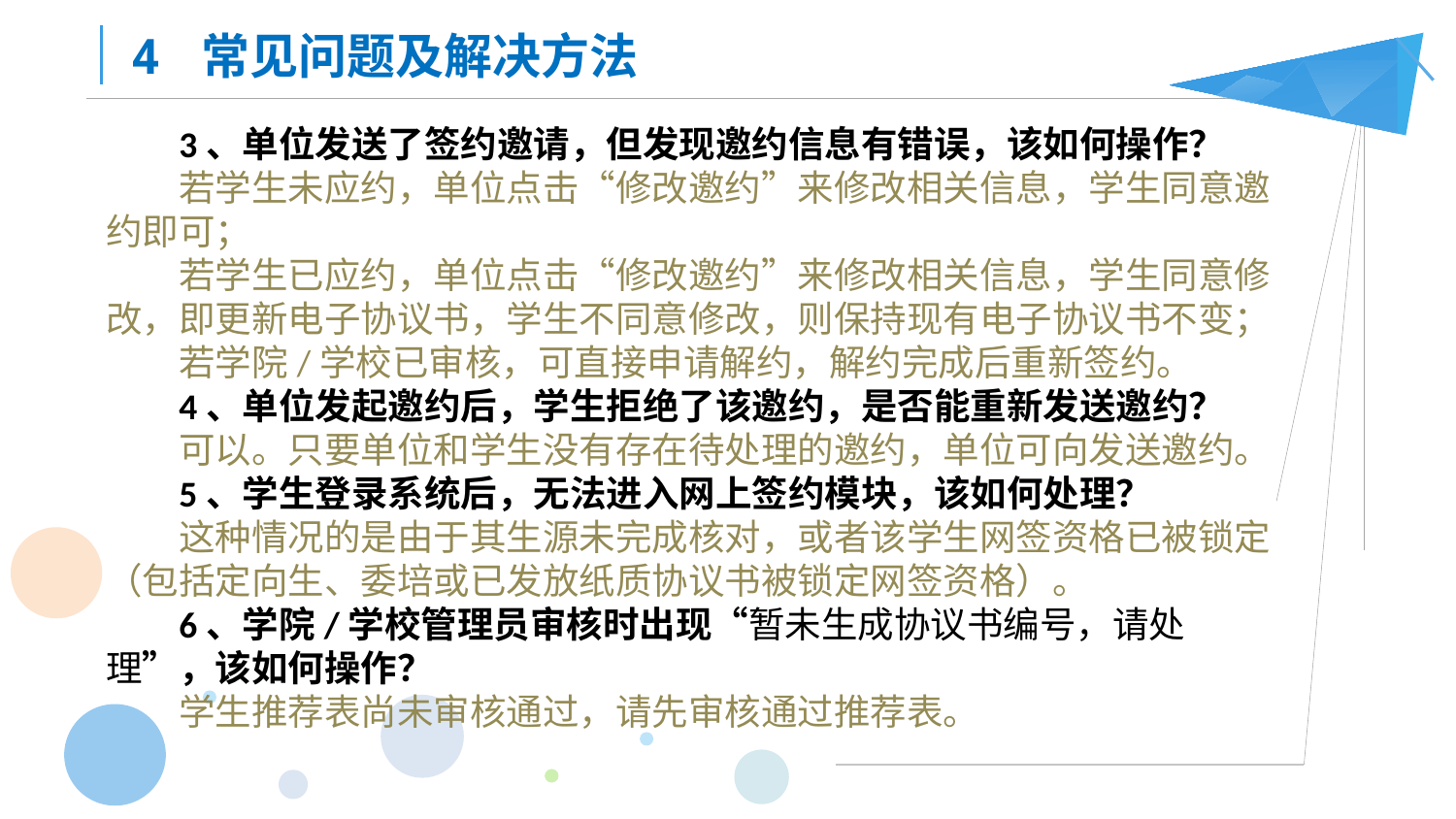

4 常见问题及解决方法
3、单位发送了签约邀请，但发现邀约信息有错误，该如何操作？
若学生未应约，单位点击“修改邀约”来修改相关信息，学生同意邀约即可；
若学生已应约，单位点击“修改邀约”来修改相关信息，学生同意修改，即更新电子协议书，学生不同意修改，则保持现有电子协议书不变；
若学院/学校已审核，可直接申请解约，解约完成后重新签约。
4、单位发起邀约后，学生拒绝了该邀约，是否能重新发送邀约？
可以。只要单位和学生没有存在待处理的邀约，单位可向发送邀约。
5、学生登录系统后，无法进入网上签约模块，该如何处理？
这种情况的是由于其生源未完成核对，或者该学生网签资格已被锁定（包括定向生、委培或已发放纸质协议书被锁定网签资格）。
6、学院/学校管理员审核时出现“暂未生成协议书编号，请处理”，该如何操作？
学生推荐表尚未审核通过，请先审核通过推荐表。